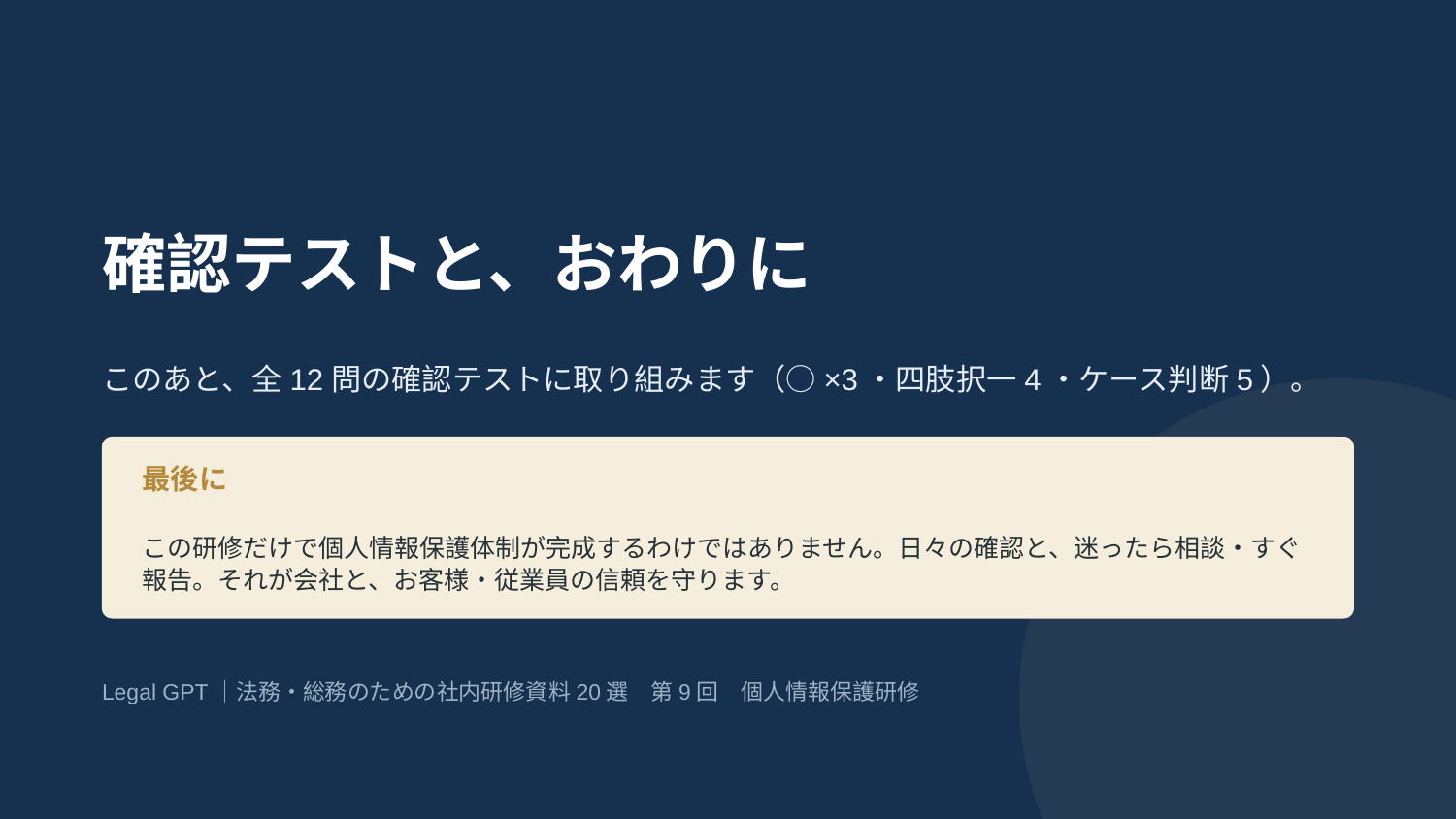

確認テストと、おわりに
このあと、全12問の確認テストに取り組みます（○×3・四肢択一4・ケース判断5）。

最後に

この研修だけで個人情報保護体制が完成するわけではありません。日々の確認と、迷ったら相談・すぐ報告。それが会社と、お客様・従業員の信頼を守ります。
Legal GPT｜法務・総務のための社内研修資料20選　第9回　個人情報保護研修